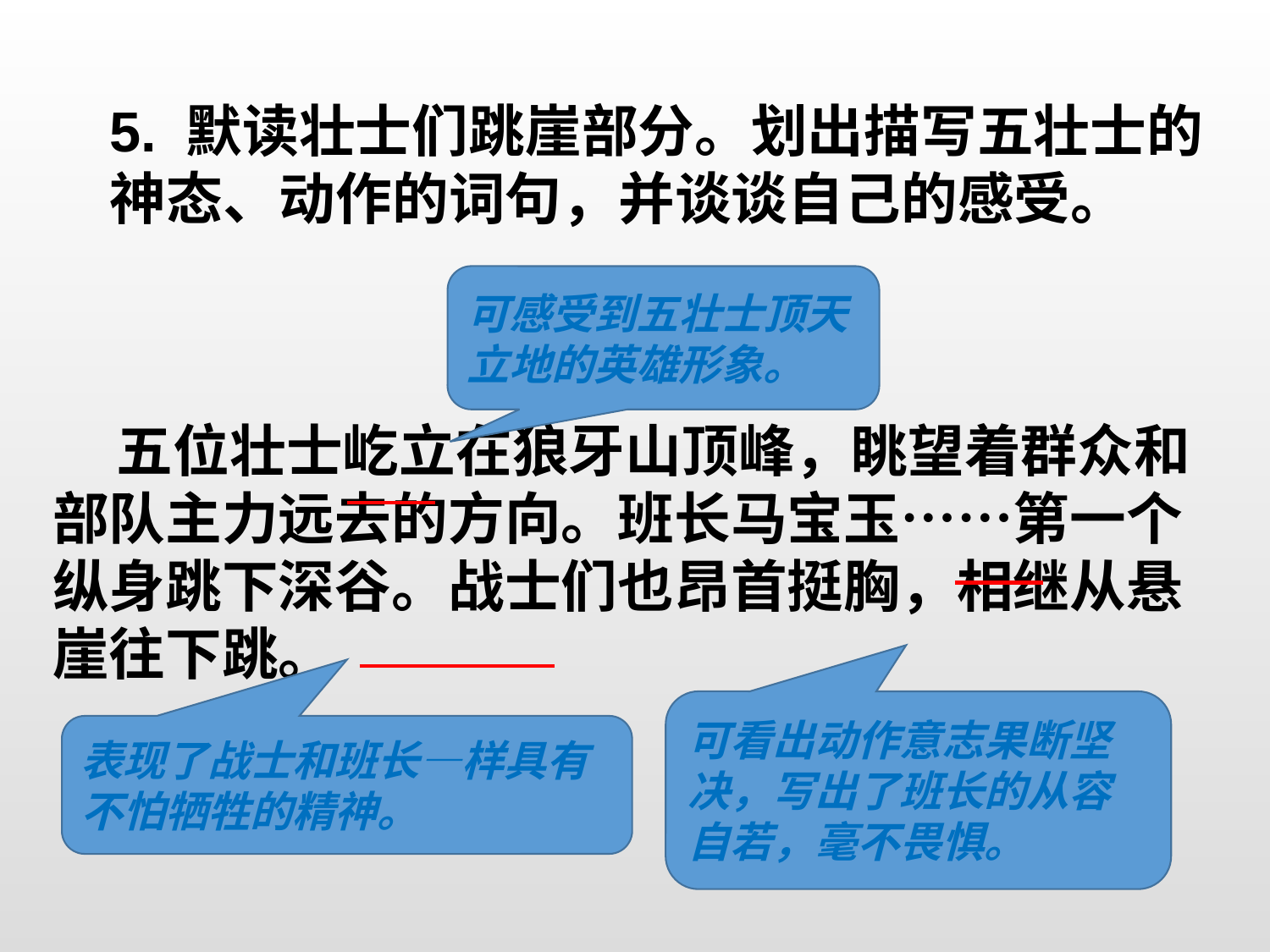

5. 默读壮士们跳崖部分。划出描写五壮士的神态、动作的词句，并谈谈自己的感受。
可感受到五壮士顶天立地的英雄形象。
    五位壮士屹立在狼牙山顶峰，眺望着群众和部队主力远去的方向。班长马宝玉……第一个纵身跳下深谷。战士们也昂首挺胸，相继从悬崖往下跳。
可看出动作意志果断坚决，写出了班长的从容自若，毫不畏惧。
表现了战士和班长—样具有不怕牺牲的精神。